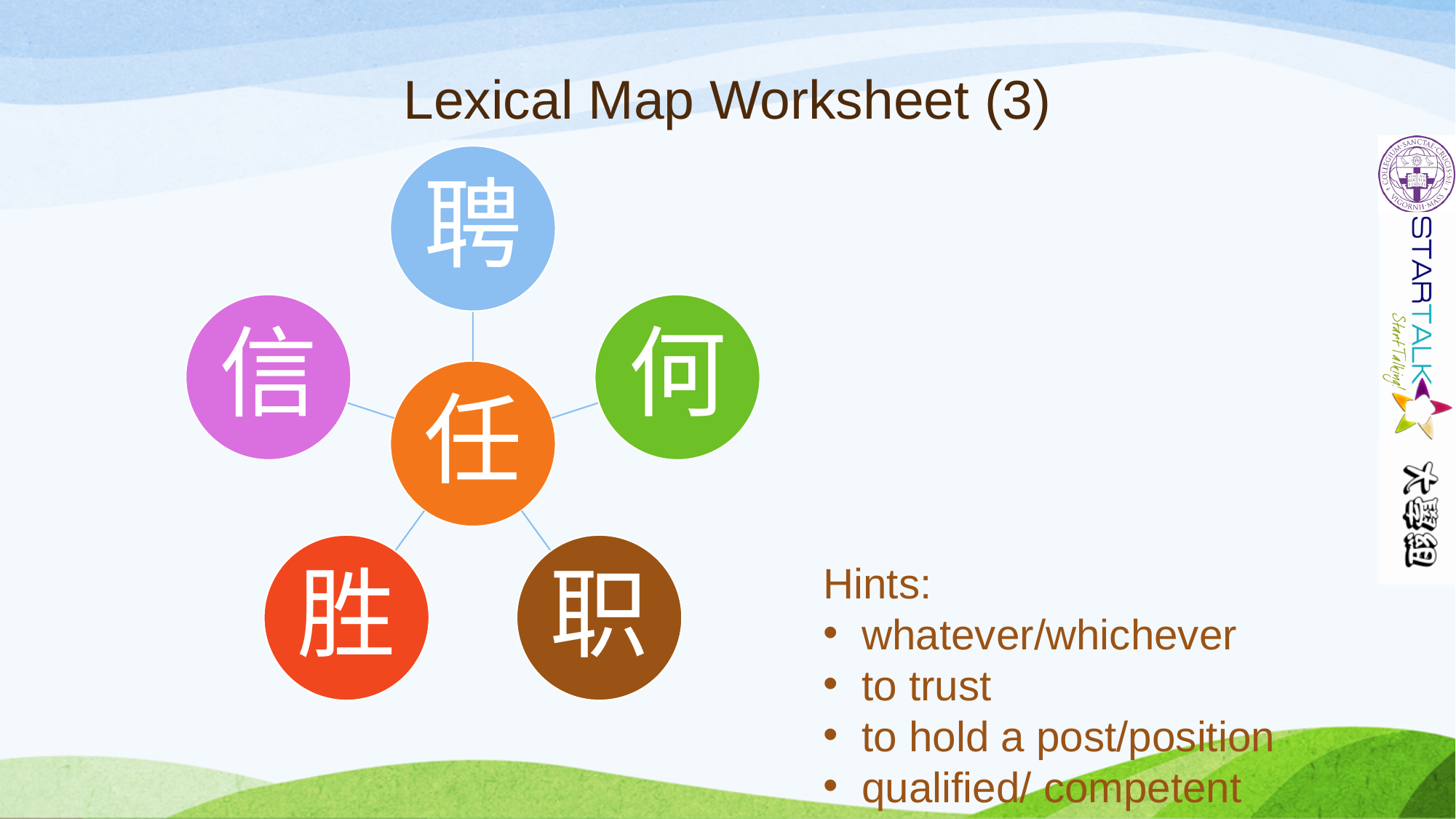

# Lexical Map Worksheet (3)
任

聘

何

职

胜

信
Hints:
  whatever/whichever
  to trust
  to hold a post/position
  qualified/ competent